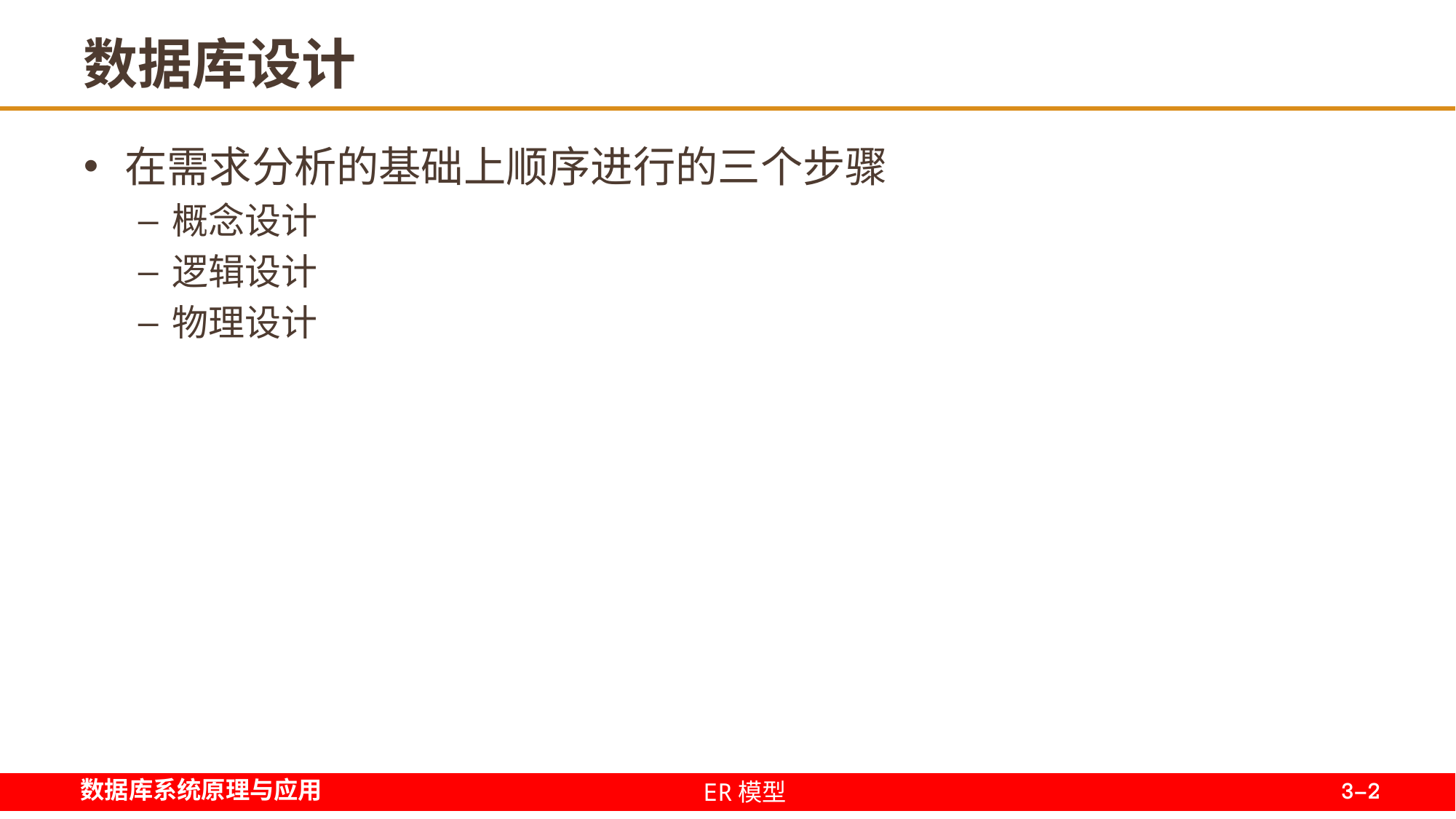

# 数据库设计
在需求分析的基础上顺序进行的三个步骤
概念设计
逻辑设计
物理设计